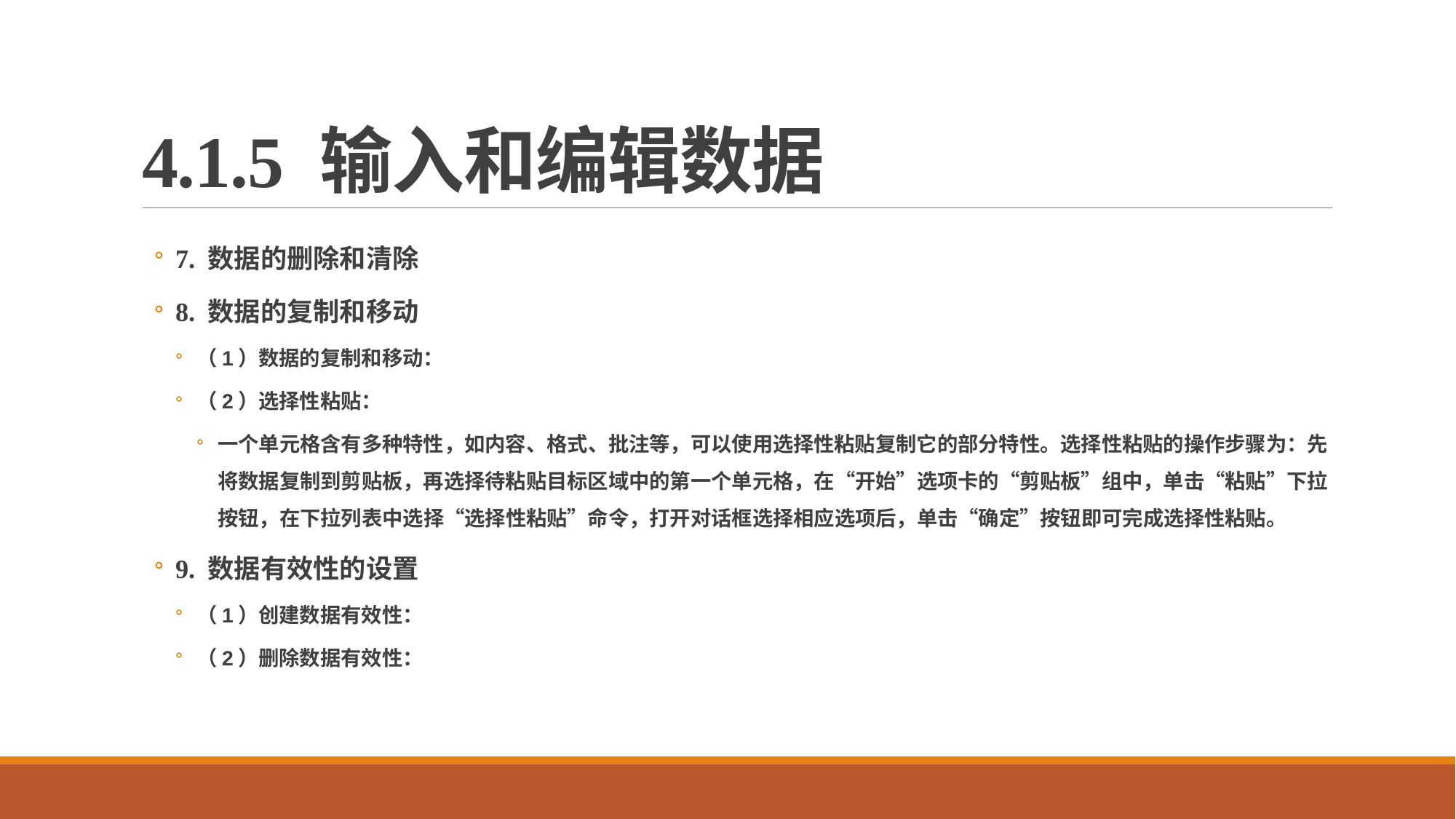

# 4.1.5 输入和编辑数据
7. 数据的删除和清除
8. 数据的复制和移动
（1）数据的复制和移动：
（2）选择性粘贴：
一个单元格含有多种特性，如内容、格式、批注等，可以使用选择性粘贴复制它的部分特性。选择性粘贴的操作步骤为：先将数据复制到剪贴板，再选择待粘贴目标区域中的第一个单元格，在“开始”选项卡的“剪贴板”组中，单击“粘贴”下拉按钮，在下拉列表中选择“选择性粘贴”命令，打开对话框选择相应选项后，单击“确定”按钮即可完成选择性粘贴。
9. 数据有效性的设置
（1）创建数据有效性：
（2）删除数据有效性：